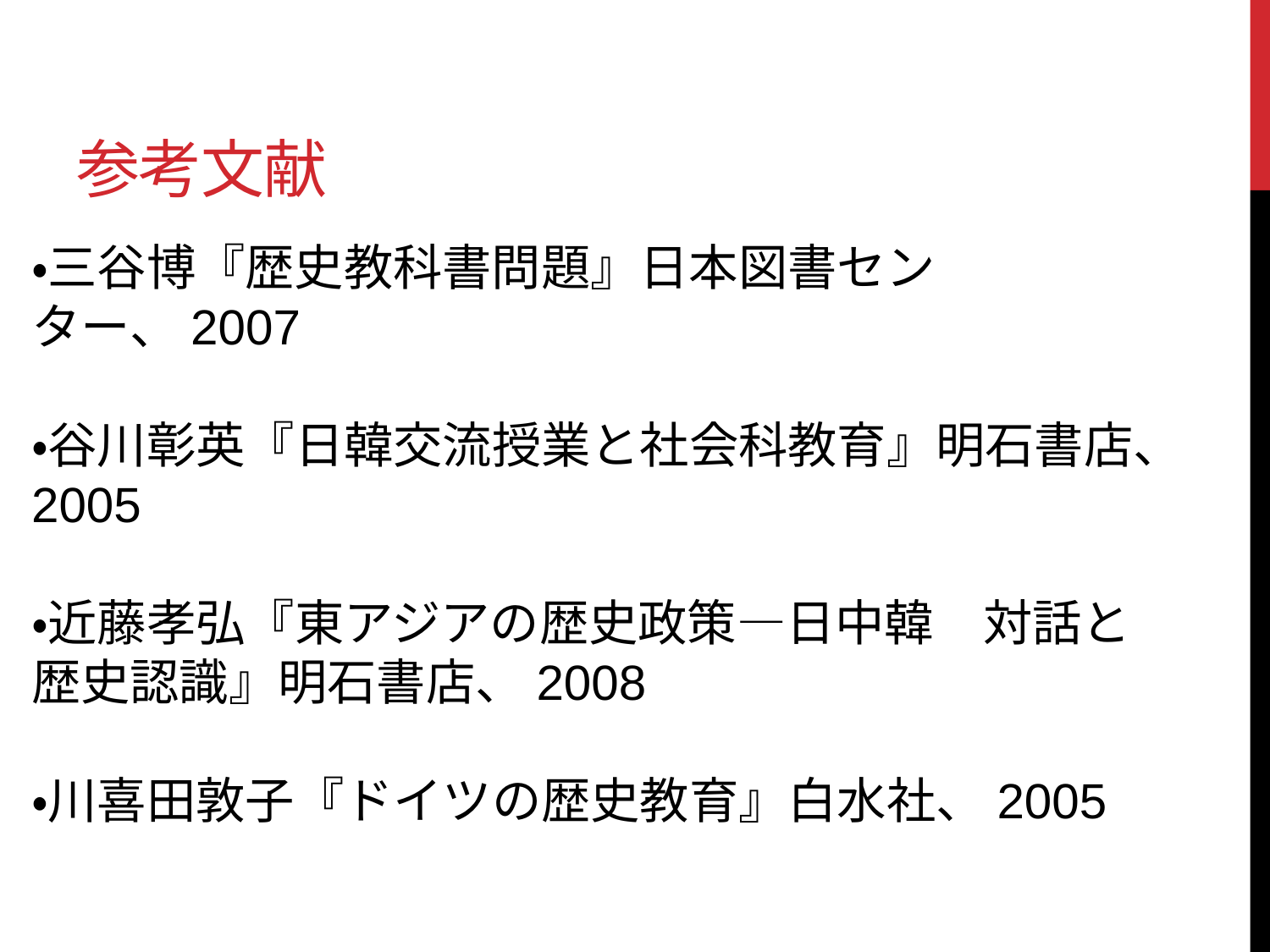

# 参考文献
・三谷博『歴史教科書問題』日本図書センター、2007

・谷川彰英『日韓交流授業と社会科教育』明石書店、2005

・近藤孝弘『東アジアの歴史政策―日中韓　対話と歴史認識』明石書店、2008

・川喜田敦子『ドイツの歴史教育』白水社、2005